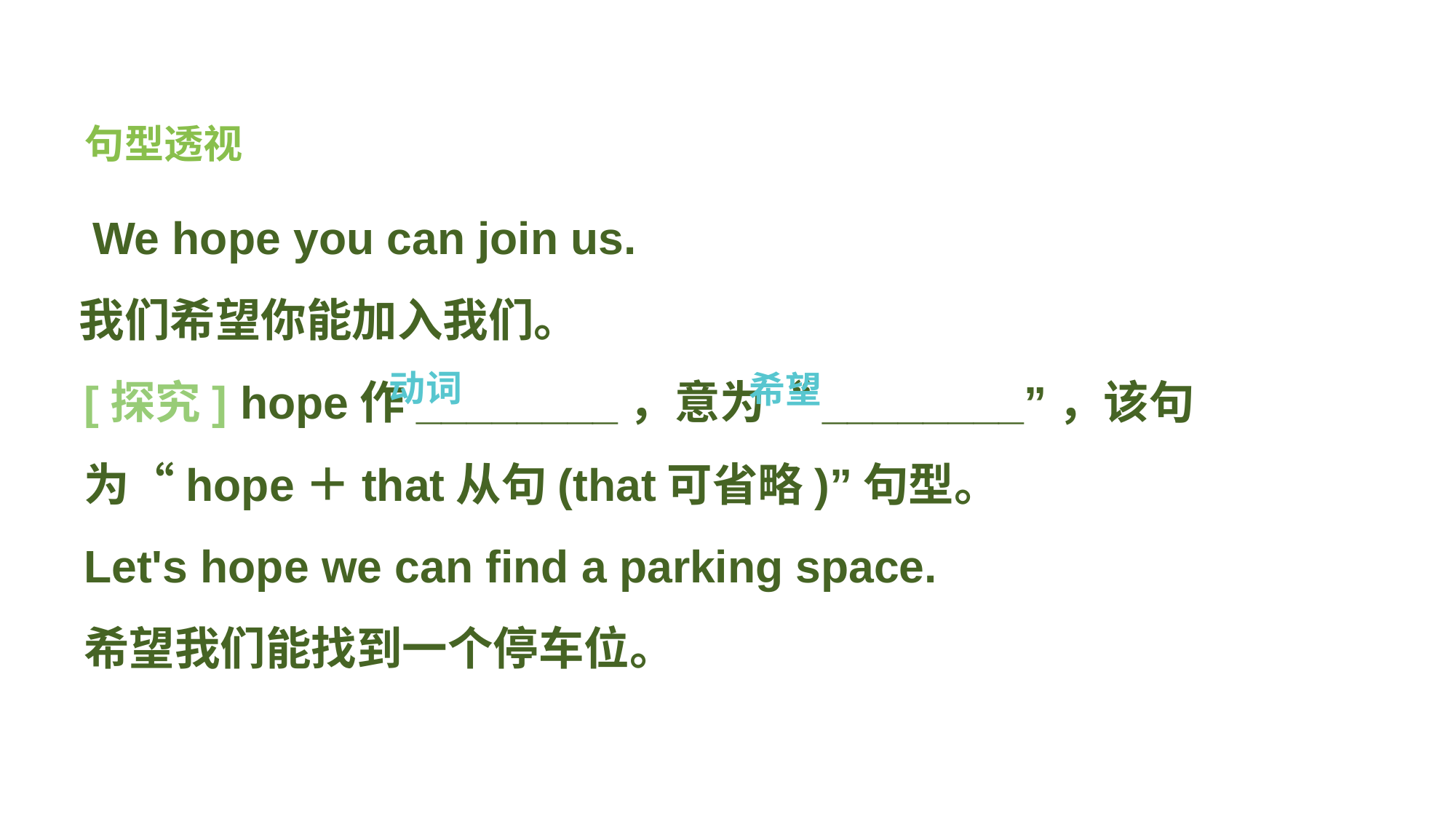

句型透视
 We hope you can join us.
我们希望你能加入我们。

[探究] hope作________，意为“________”，该句为“hope＋that从句(that可省略)”句型。
Let's hope we can find a parking space.
希望我们能找到一个停车位。
动词
希望